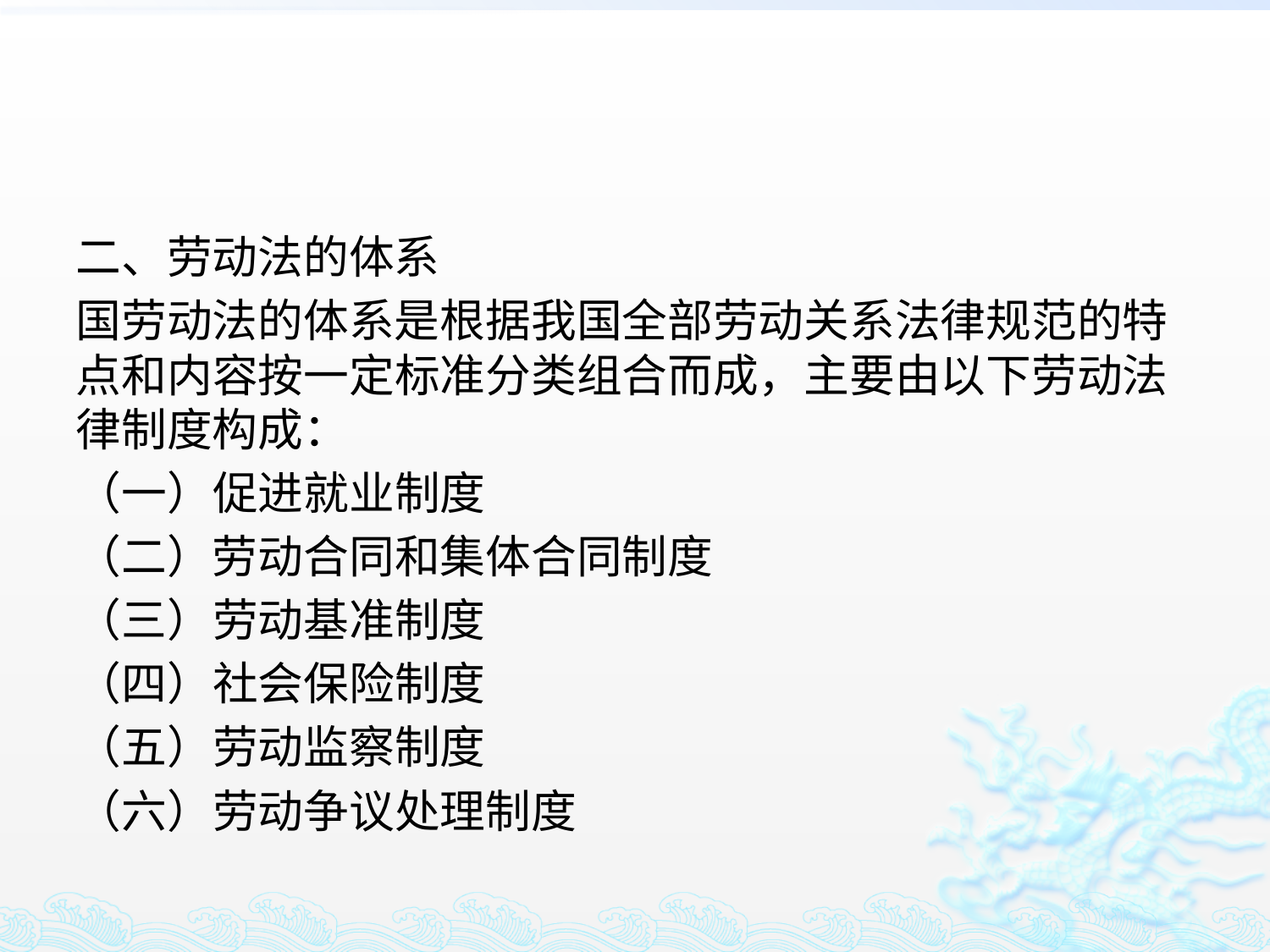

#
二、劳动法的体系
国劳动法的体系是根据我国全部劳动关系法律规范的特点和内容按一定标准分类组合而成，主要由以下劳动法律制度构成：
（一）促进就业制度
（二）劳动合同和集体合同制度
（三）劳动基准制度
（四）社会保险制度
（五）劳动监察制度
（六）劳动争议处理制度